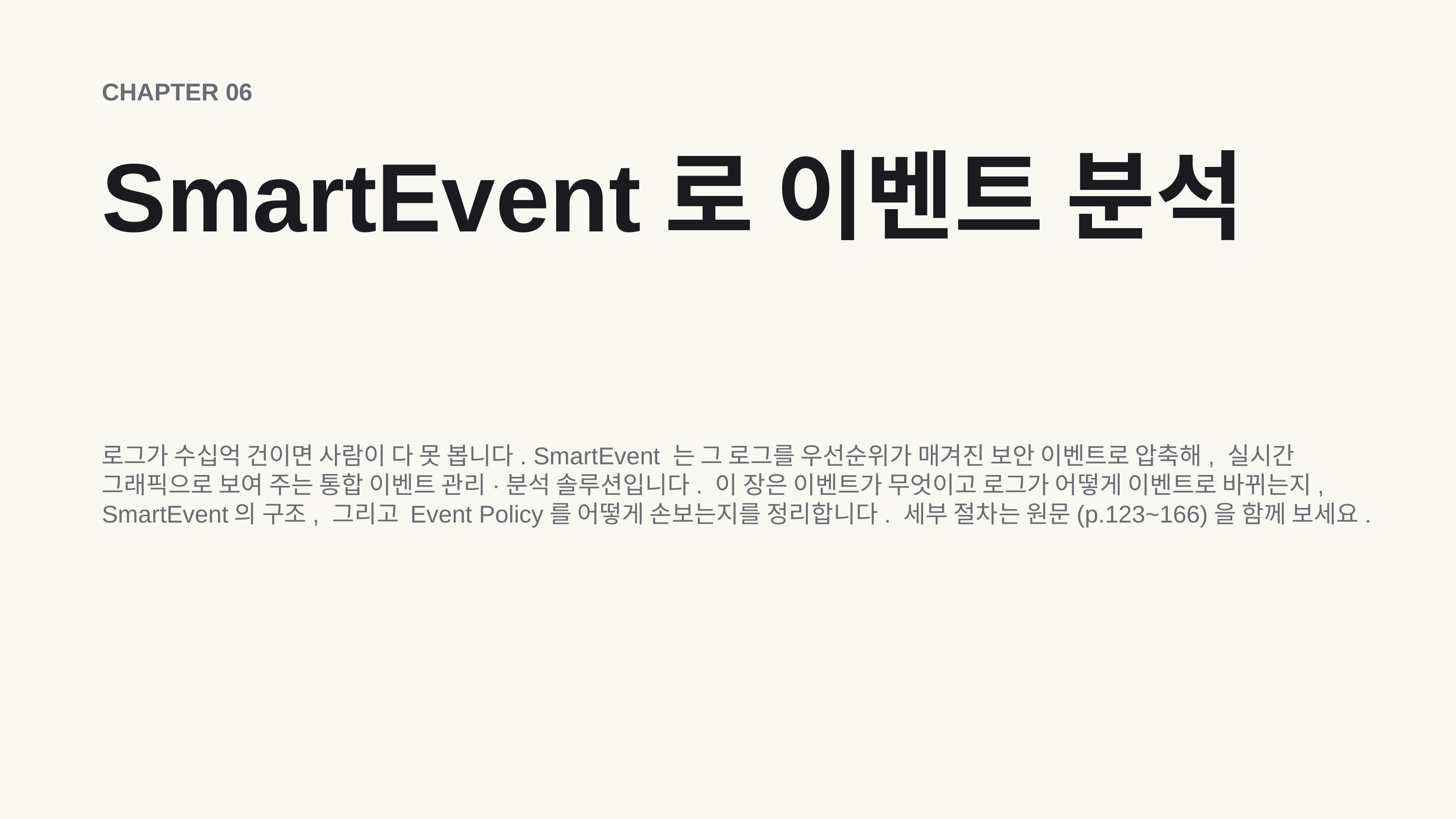

CHAPTER 06
SmartEvent로 이벤트 분석
로그가 수십억 건이면 사람이 다 못 봅니다. SmartEvent 는 그 로그를 우선순위가 매겨진 보안 이벤트로 압축해, 실시간 그래픽으로 보여 주는 통합 이벤트 관리·분석 솔루션입니다. 이 장은 이벤트가 무엇이고 로그가 어떻게 이벤트로 바뀌는지, SmartEvent의 구조, 그리고 Event Policy를 어떻게 손보는지를 정리합니다. 세부 절차는 원문(p.123~166)을 함께 보세요.